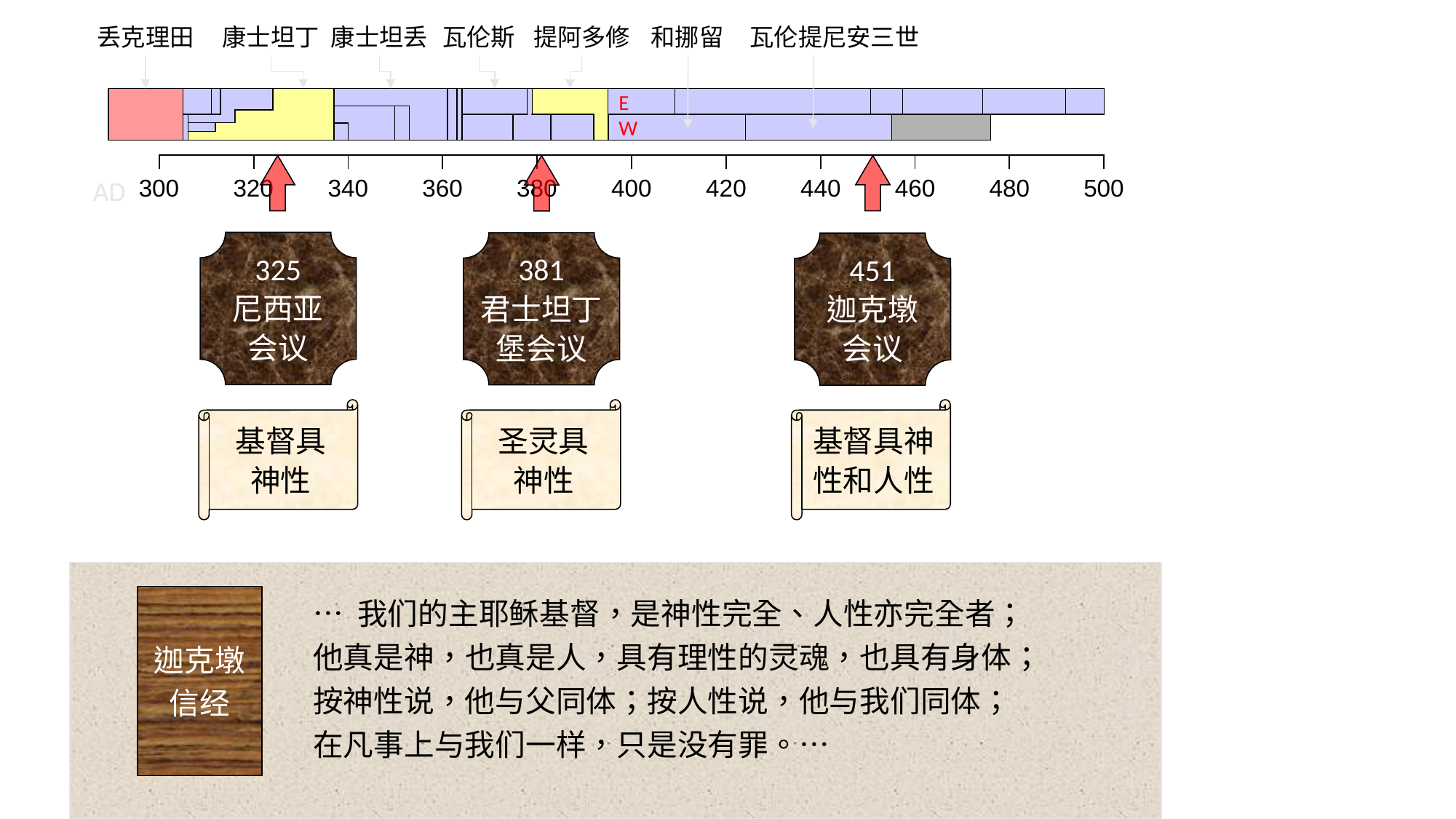

和挪留
丢克理田
康士坦丁
康士坦丢
瓦伦斯
提阿多修
瓦伦提尼安三世

E

W

|  |  |  |  |  |  |  |  |  |  |
| --- | --- | --- | --- | --- | --- | --- | --- | --- | --- |

AD
| 300 | 320 | 340 | 360 | 380 | 400 | 420 | 440 | 460 | 480 | 500 |
| --- | --- | --- | --- | --- | --- | --- | --- | --- | --- | --- |
325
尼西亚
会议
381
君士坦丁
堡会议
451
迦克墩
会议
基督具
神性
圣灵具
神性
基督具神
性和人性

… 我们的主耶稣基督，是神性完全、人性亦完全者；他真是神，也真是人，具有理性的灵魂，也具有身体；按神性说，他与父同体；按人性说，他与我们同体；在凡事上与我们一样，只是没有罪。…
迦克墩
信经